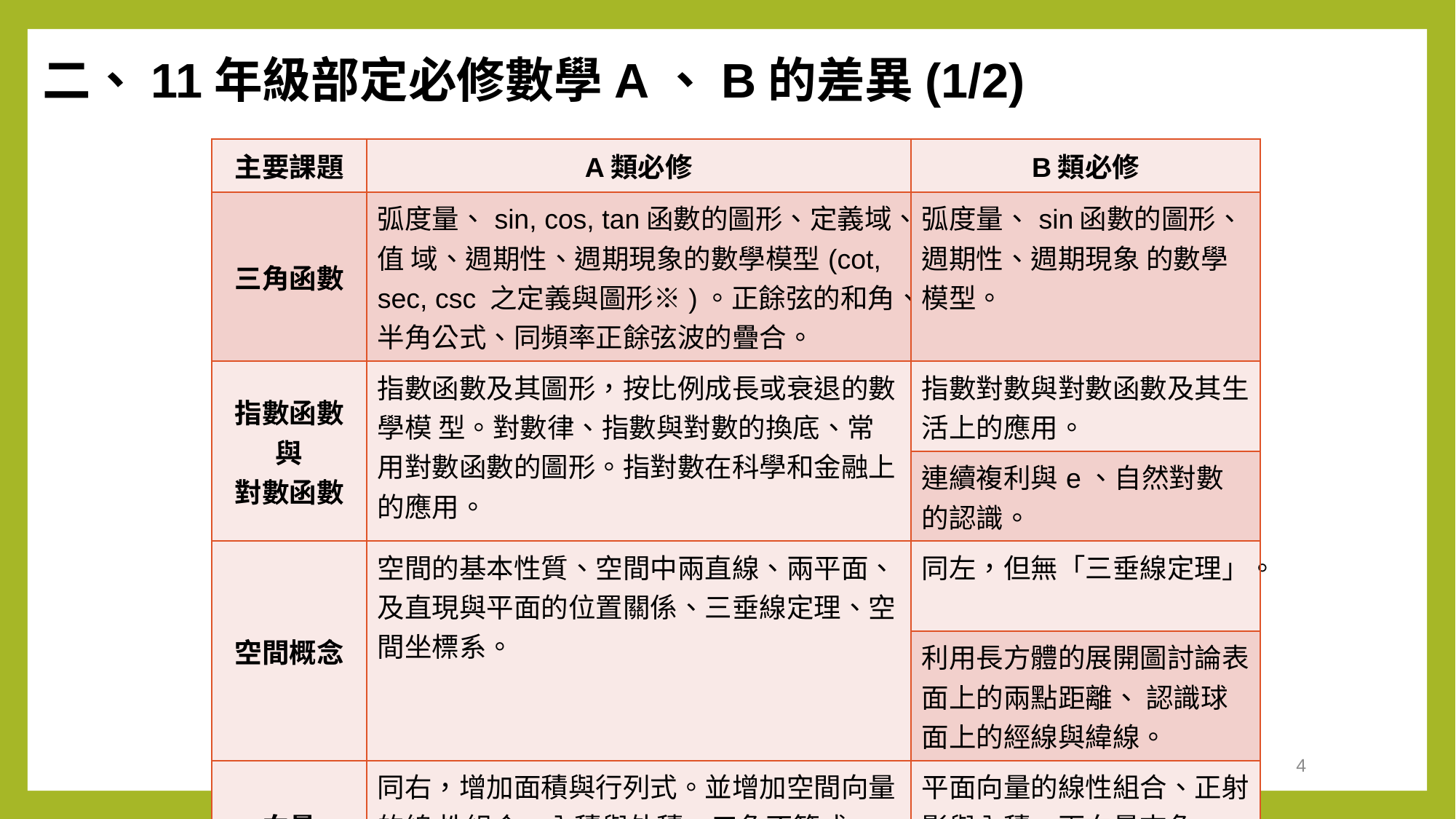

# 二、11年級部定必修數學A、B的差異(1/2)
| 主要課題 | A類必修 | B類必修 |
| --- | --- | --- |
| 三角函數 | 弧度量、sin, cos, tan函數的圖形、定義域、值 域、週期性、週期現象的數學模型(cot, sec, csc 之定義與圖形※)。正餘弦的和角、半角公式、同頻率正餘弦波的疊合。 | 弧度量、sin函數的圖形、週期性、週期現象 的數學模型。 |
| 指數函數 與 對數函數 | 指數函數及其圖形，按比例成長或衰退的數學模 型。對數律、指數與對數的換底、常用對數函數的圖形。指對數在科學和金融上的應用。 | 指數對數與對數函數及其生活上的應用。 |
|  |  | 連續複利與e、自然對數的認識。 |
| 空間概念 | 空間的基本性質、空間中兩直線、兩平面、及直現與平面的位置關係、三垂線定理、空間坐標系。 | 同左，但無「三垂線定理」。 |
|  |  | 利用長方體的展開圖討論表面上的兩點距離、 認識球面上的經線與緯線。 |
| 向量 | 同右，增加面積與行列式。並增加空間向量的線 性組合、內積與外積、三角不等式、柯西不等式。 | 平面向量的線性組合、正射影與內積、兩向量夾角。 |
4